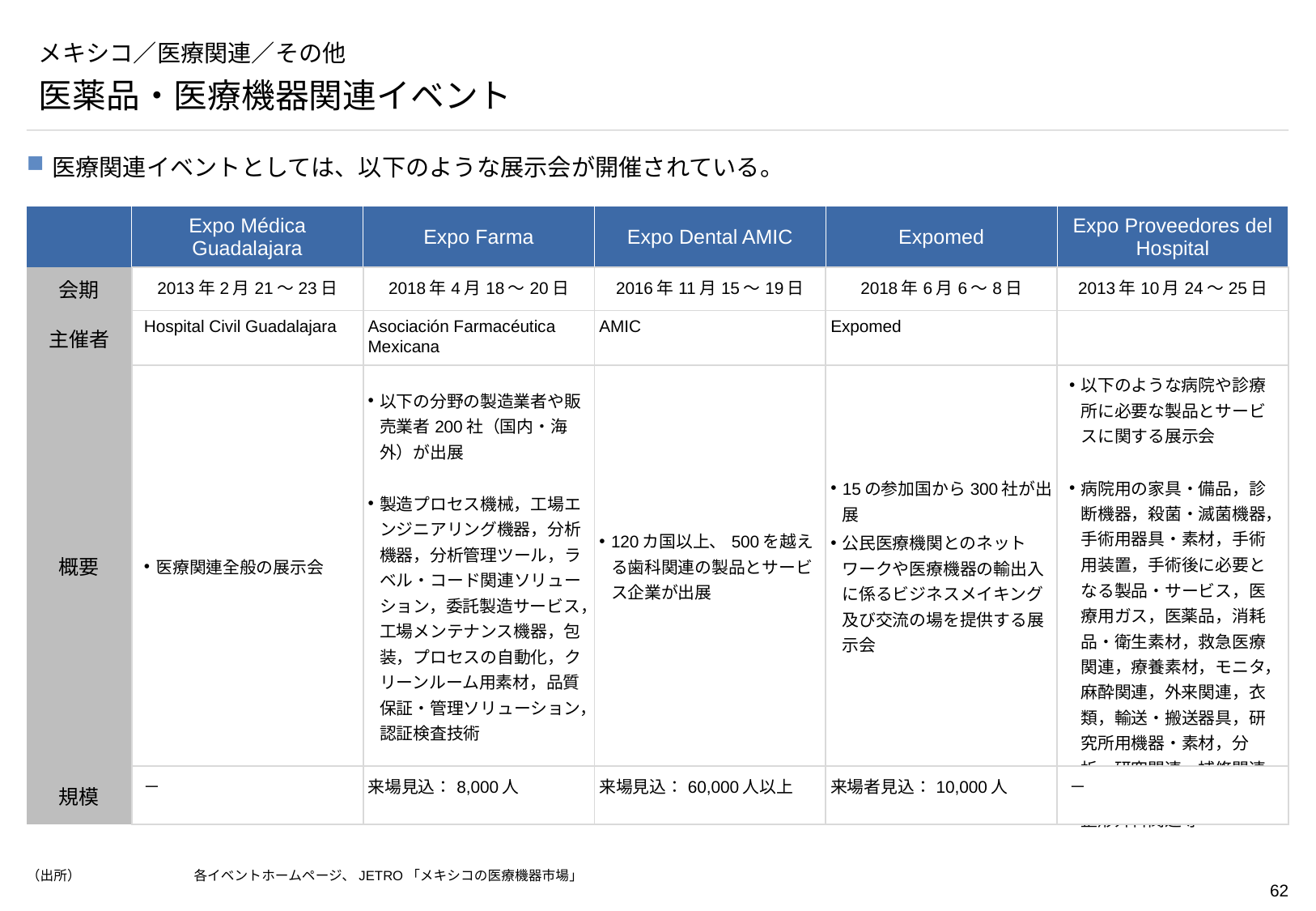

# メキシコ／医療関連／その他
医薬品・医療機器関連イベント
医療関連イベントとしては、以下のような展示会が開催されている。
|  | Expo Médica Guadalajara | Expo Farma | Expo Dental AMIC | Expomed | Expo Proveedores del Hospital |
| --- | --- | --- | --- | --- | --- |
| 会期 | 2013年2月21～23日 | 2018年4月18～20日 | 2016年11月15～19日 | 2018年6月6～8日 | 2013年10月24～25日 |
| 主催者 | Hospital Civil Guadalajara | Asociación Farmacéutica Mexicana | AMIC | Expomed |  |
| 概要 | 医療関連全般の展示会 | 以下の分野の製造業者や販売業者200社（国内・海外）が出展 製造プロセス機械，工場エンジニアリング機器，分析機器，分析管理ツール，ラベル・コード関連ソリューション，委託製造サービス，工場メンテナンス機器，包装，プロセスの自動化，クリーンルーム用素材，品質保証・管理ソリューション，認証検査技術 | 120カ国以上、500を越える歯科関連の製品とサービス企業が出展 | 15の参加国から300社が出展 公民医療機関とのネットワークや医療機器の輸出入に係るビジネスメイキング及び交流の場を提供する展示会 | 以下のような病院や診療所に必要な製品とサービスに関する展示会 病院用の家具・備品，診断機器，殺菌・滅菌機器，手術用器具・素材，手術用装置，手術後に必要となる製品・サービス，医療用ガス，医薬品，消耗品・衛生素材，救急医療関連，療養素材，モニタ，麻酔関連，外来関連，衣類，輸送・搬送器具，研究所用機器・素材，分析・研究関連，補修関連，リハビリ関連，介護関連，整形外科関連等 |
| 規模 | － | 来場見込：8,000人 | 来場見込：60,000人以上 | 来場者見込：10,000人 | － |
（出所）	各イベントホームページ、JETRO「メキシコの医療機器市場」